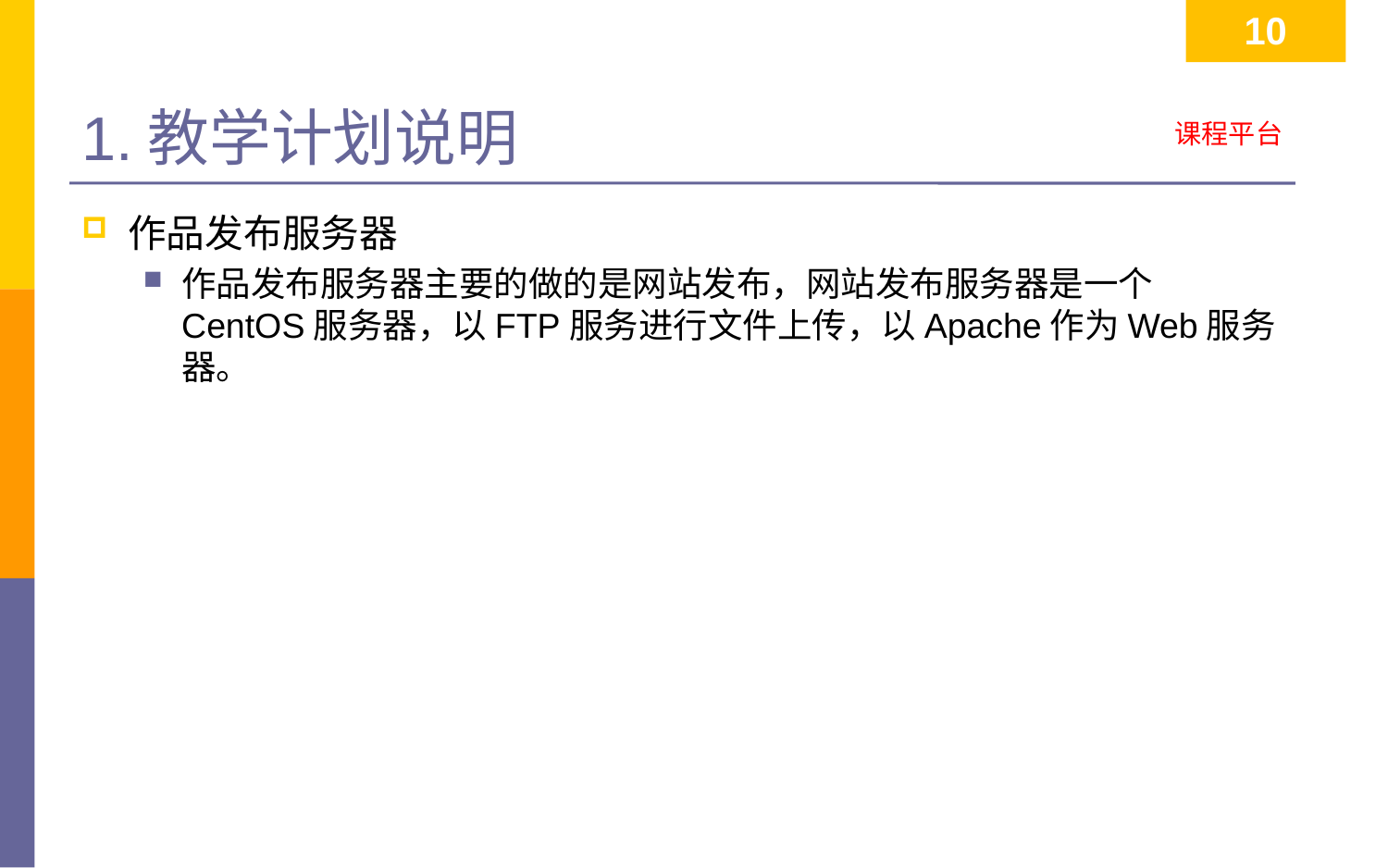

10
# 1.教学计划说明
课程平台
作品发布服务器
作品发布服务器主要的做的是网站发布，网站发布服务器是一个CentOS服务器，以FTP服务进行文件上传，以Apache作为Web服务器。